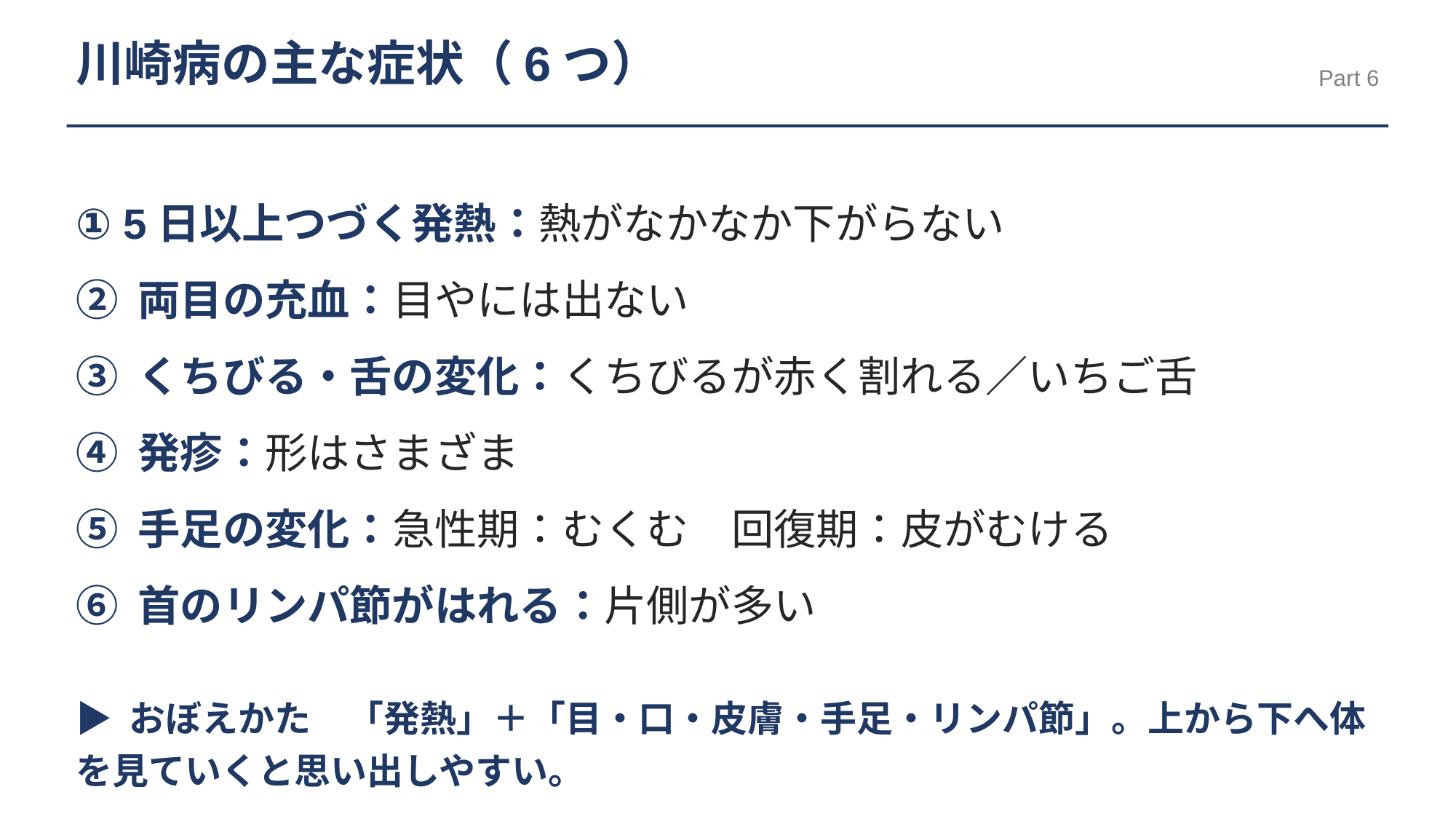

川崎病の主な症状（6つ）
Part 6

① 5日以上つづく発熱：熱がなかなか下がらない
② 両目の充血：目やには出ない
③ くちびる・舌の変化：くちびるが赤く割れる／いちご舌
④ 発疹：形はさまざま
⑤ 手足の変化：急性期：むくむ　回復期：皮がむける
⑥ 首のリンパ節がはれる：片側が多い

▶ おぼえかた　「発熱」＋「目・口・皮膚・手足・リンパ節」。上から下へ体を見ていくと思い出しやすい。